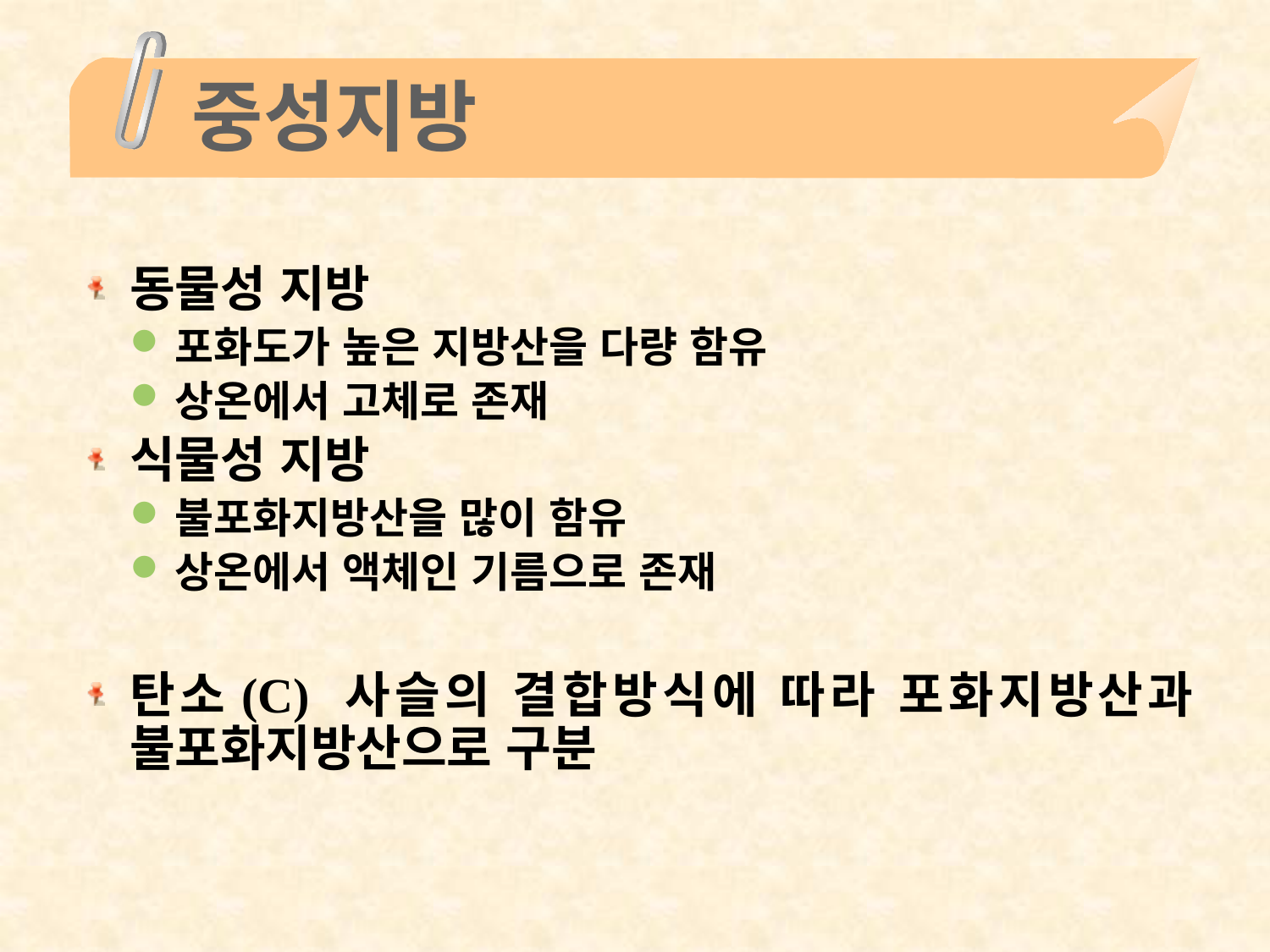

# 중성지방
동물성 지방
포화도가 높은 지방산을 다량 함유
상온에서 고체로 존재
식물성 지방
불포화지방산을 많이 함유
상온에서 액체인 기름으로 존재

탄소(C) 사슬의 결합방식에 따라 포화지방산과 불포화지방산으로 구분